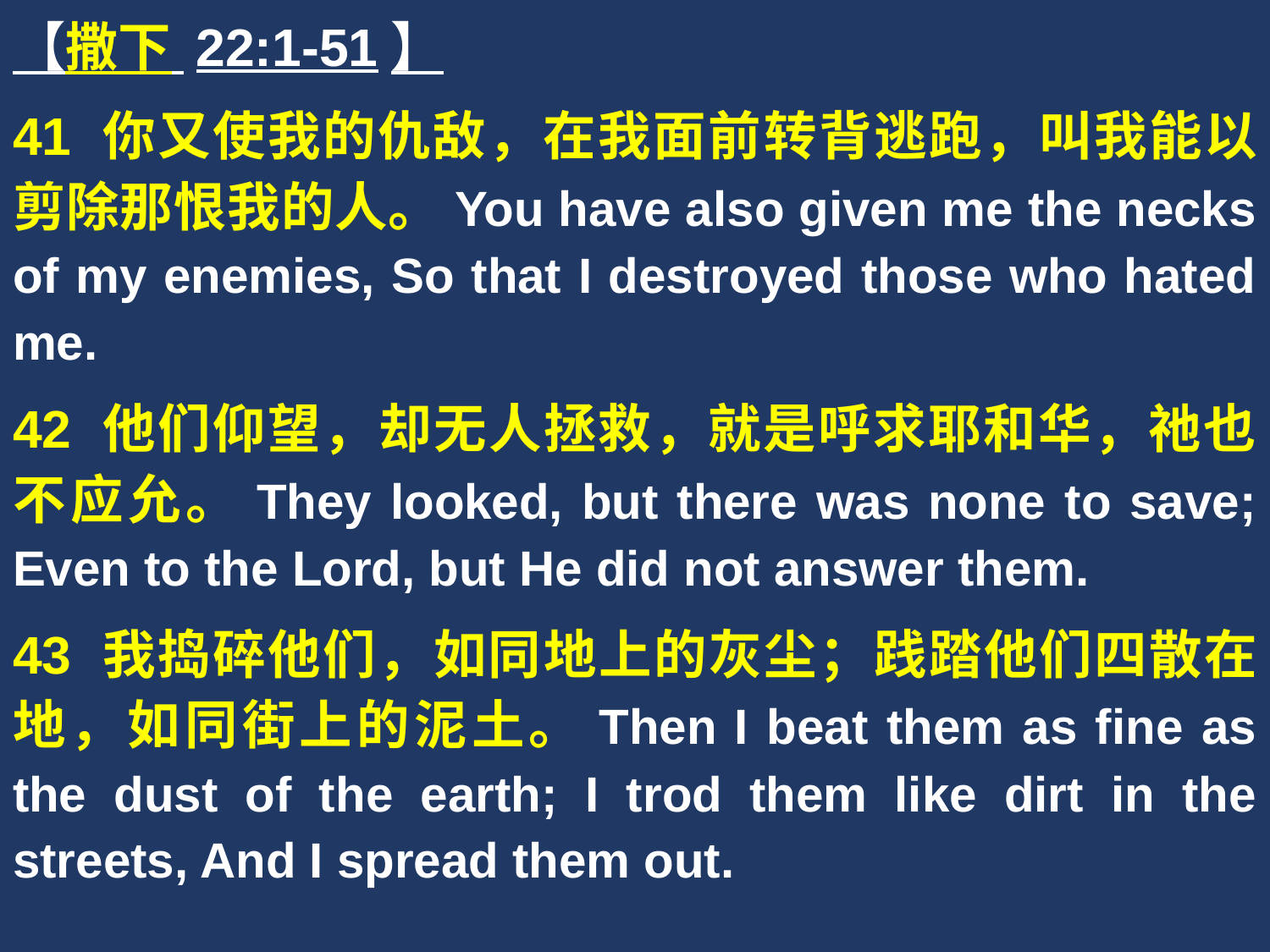

【撒下 22:1-51】
41 你又使我的仇敌，在我面前转背逃跑，叫我能以剪除那恨我的人。You have also given me the necks of my enemies, So that I destroyed those who hated me.
42 他们仰望，却无人拯救，就是呼求耶和华，祂也不应允。They looked, but there was none to save; Even to the Lord, but He did not answer them.
43 我捣碎他们，如同地上的灰尘；践踏他们四散在地，如同街上的泥土。Then I beat them as fine as the dust of the earth; I trod them like dirt in the streets, And I spread them out.